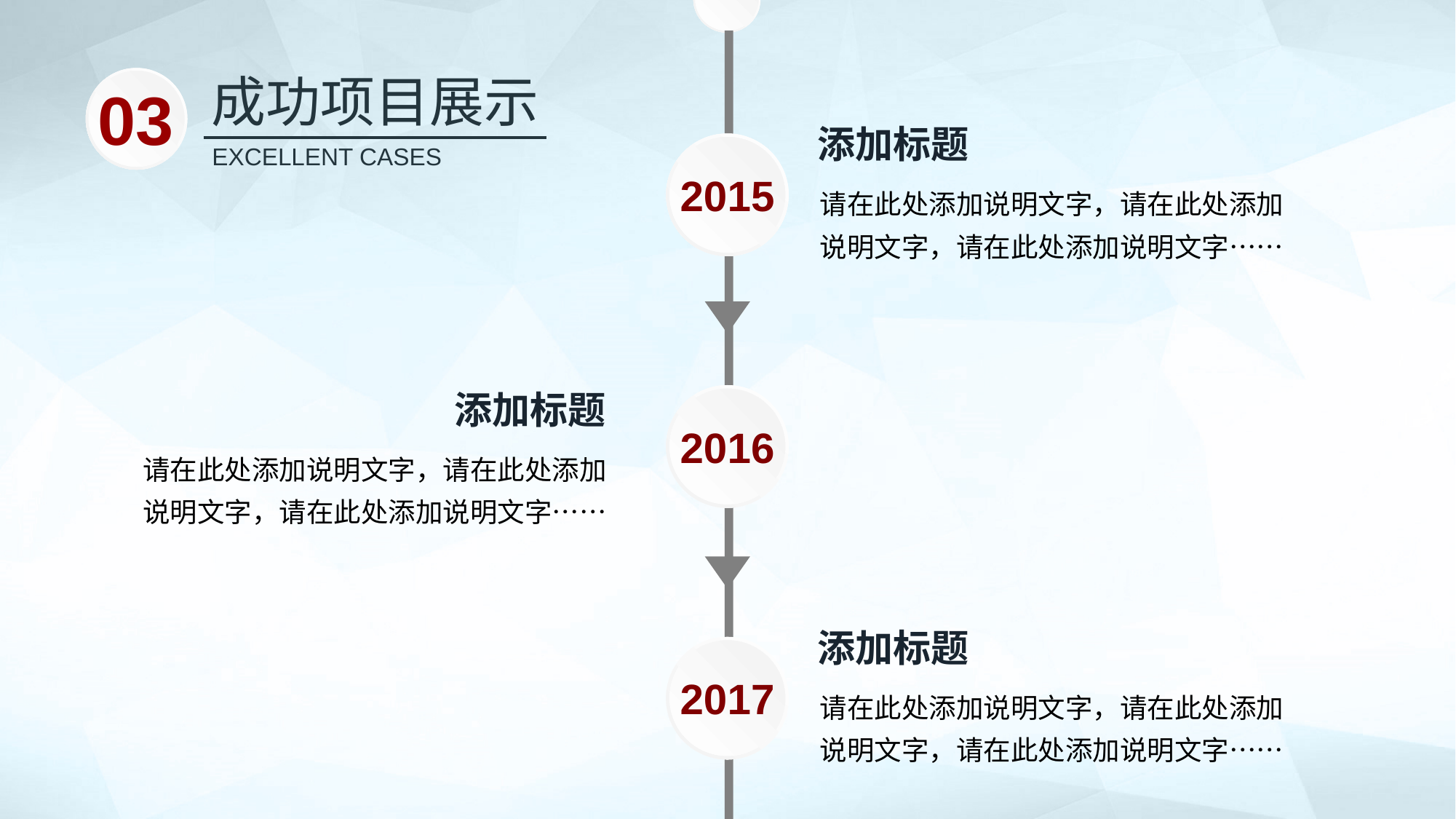

成功项目展示

03
添加标题
请在此处添加说明文字，请在此处添加说明文字，请在此处添加说明文字……

2015
EXCELLENT CASES

添加标题
请在此处添加说明文字，请在此处添加说明文字，请在此处添加说明文字……

2016

添加标题
请在此处添加说明文字，请在此处添加说明文字，请在此处添加说明文字……

2017